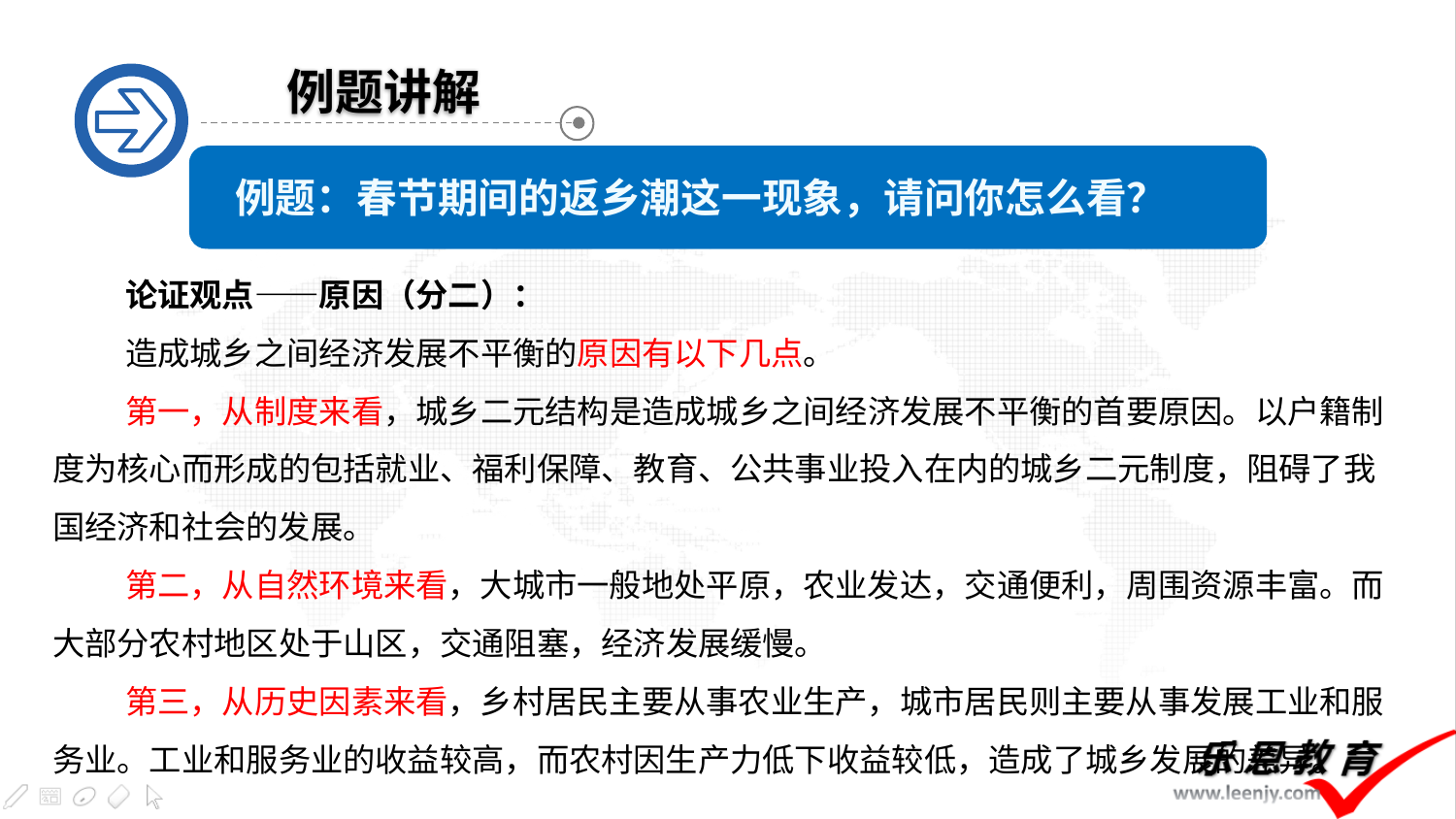

例题讲解

例题：春节期间的返乡潮这一现象，请问你怎么看？

论证观点——原因（分二）：
造成城乡之间经济发展不平衡的原因有以下几点。
第一，从制度来看，城乡二元结构是造成城乡之间经济发展不平衡的首要原因。以户籍制度为核心而形成的包括就业、福利保障、教育、公共事业投入在内的城乡二元制度，阻碍了我国经济和社会的发展。
第二，从自然环境来看，大城市一般地处平原，农业发达，交通便利，周围资源丰富。而大部分农村地区处于山区，交通阻塞，经济发展缓慢。
第三，从历史因素来看，乡村居民主要从事农业生产，城市居民则主要从事发展工业和服务业。工业和服务业的收益较高，而农村因生产力低下收益较低，造成了城乡发展的差异。